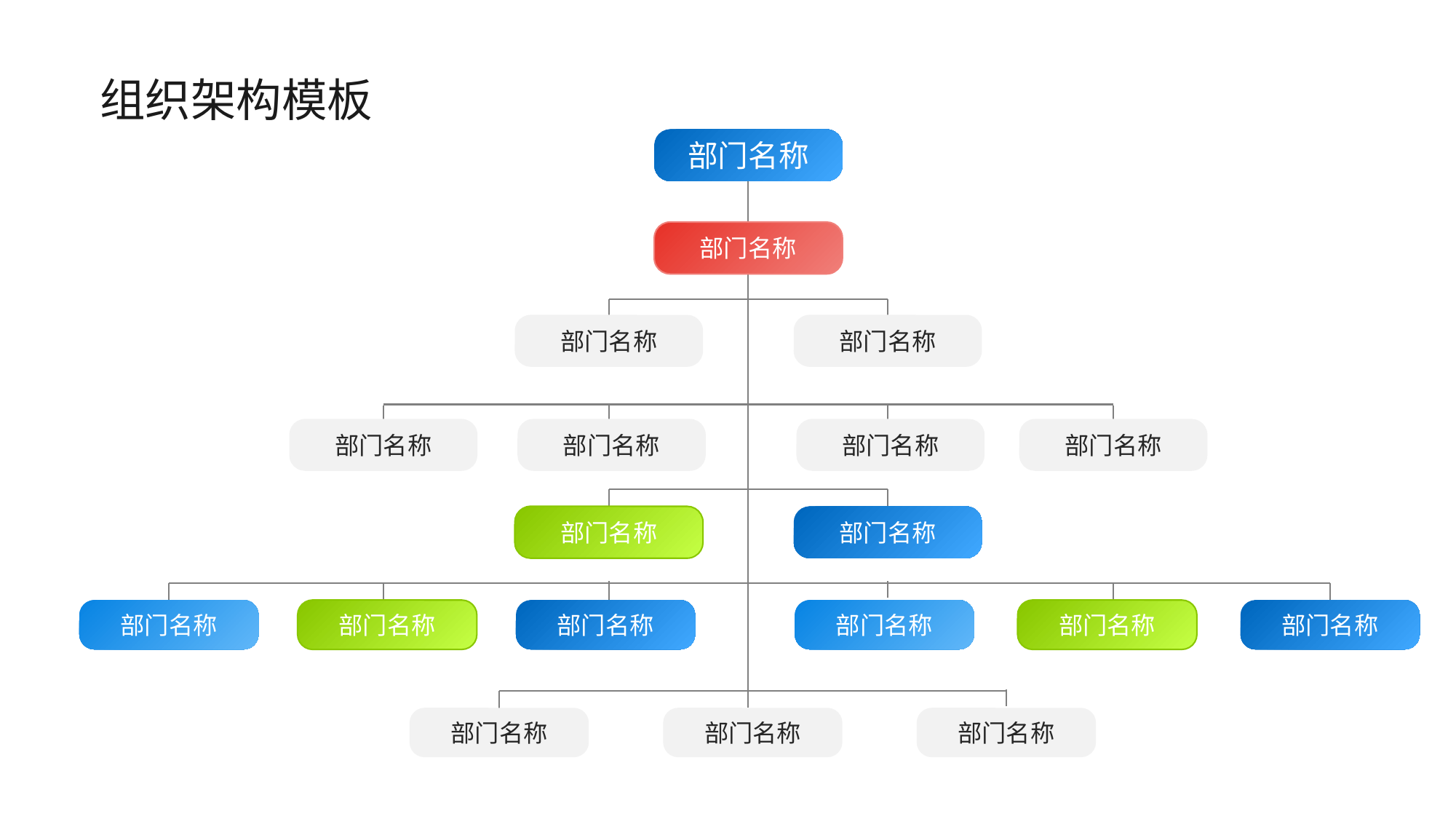

组织架构模板
部门名称
部门名称
部门名称
部门名称
部门名称
部门名称
部门名称
部门名称
部门名称
部门名称
部门名称
部门名称
部门名称
部门名称
部门名称
部门名称
部门名称
部门名称
部门名称